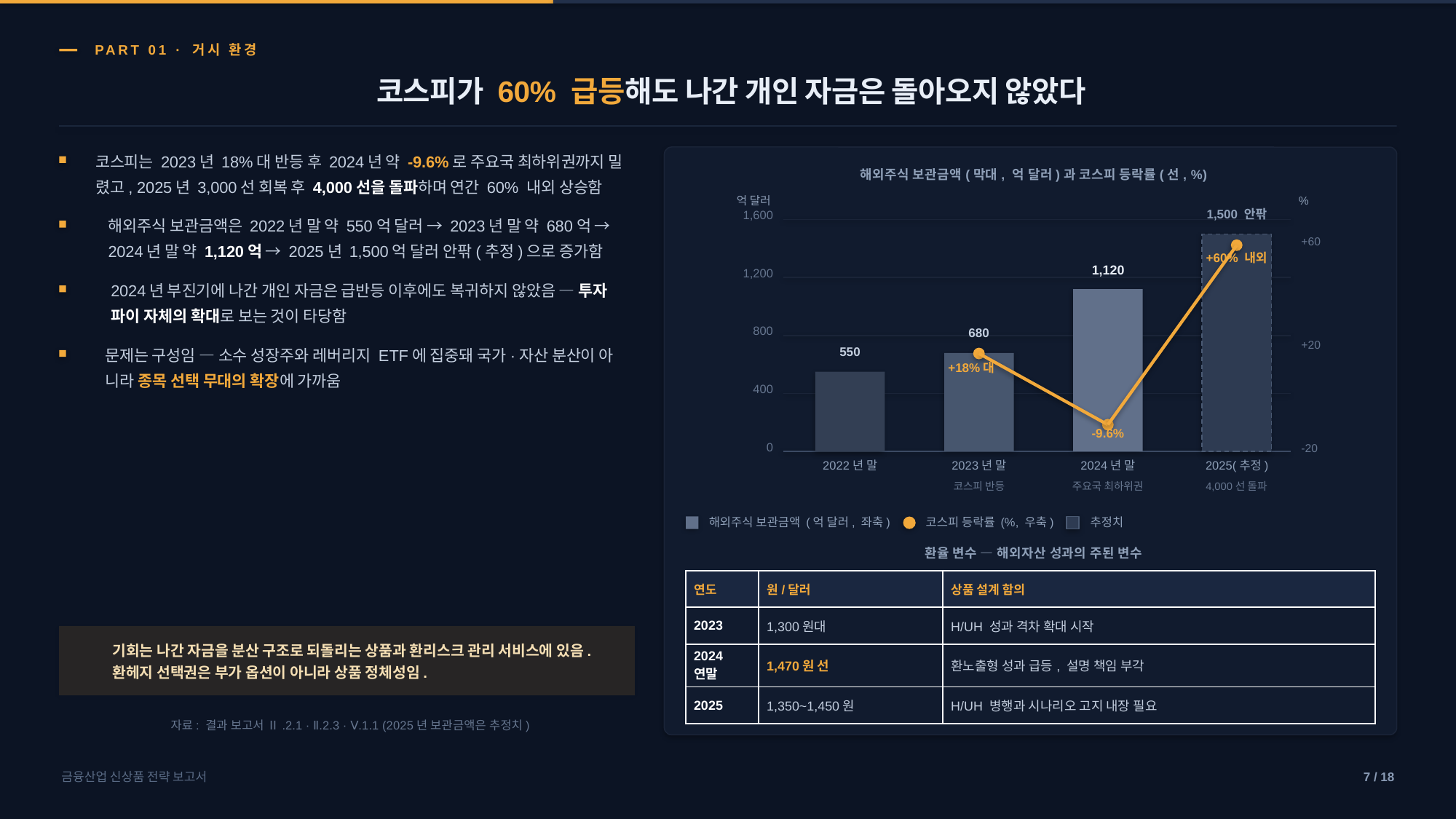

PART 01 · 거시 환경

코스피가 60% 급등해도 나간 개인 자금은 돌아오지 않았다

코스피는 2023년 18%대 반등 후 2024년 약 -9.6%로 주요국 최하위권까지 밀
렸고, 2025년 3,000선 회복 후 4,000선을 돌파하며 연간 60% 내외 상승함

해외주식 보관금액(막대, 억 달러)과 코스피 등락률(선, %)
억 달러
%
1,500 안팎
1,600
해외주식 보관금액은 2022년 말 약 550억 달러 → 2023년 말 약 680억 →
2024년 말 약 1,120억 → 2025년 1,500억 달러 안팎(추정)으로 증가함

+60

+60% 내외
1,120
1,200
2024년 부진기에 나간 개인 자금은 급반등 이후에도 복귀하지 않았음 — 투자
파이 자체의 확대로 보는 것이 타당함

800
680
+20
문제는 구성임 — 소수 성장주와 레버리지 ETF에 집중돼 국가·자산 분산이 아
니라 종목 선택 무대의 확장에 가까움
550

+18%대

400

-9.6%
0
-20
2022년 말
2023년 말
2024년 말
2025(추정)
코스피 반등
주요국 최하위권
4,000선 돌파
해외주식 보관금액 (억 달러, 좌축)
코스피 등락률 (%, 우축)
추정치

환율 변수 — 해외자산 성과의 주된 변수
| 연도 | 원/달러 | 상품 설계 함의 |
| --- | --- | --- |
| 2023 | 1,300원대 | H/UH 성과 격차 확대 시작 |
| 2024 연말 | 1,470원 선 | 환노출형 성과 급등, 설명 책임 부각 |
| 2025 | 1,350~1,450원 | H/UH 병행과 시나리오 고지 내장 필요 |

기회는 나간 자금을 분산 구조로 되돌리는 상품과 환리스크 관리 서비스에 있음.
환헤지 선택권은 부가 옵션이 아니라 상품 정체성임.
자료: 결과 보고서 Ⅱ.2.1 · Ⅱ.2.3 · Ⅴ.1.1 (2025년 보관금액은 추정치)
금융산업 신상품 전략 보고서
7 / 18